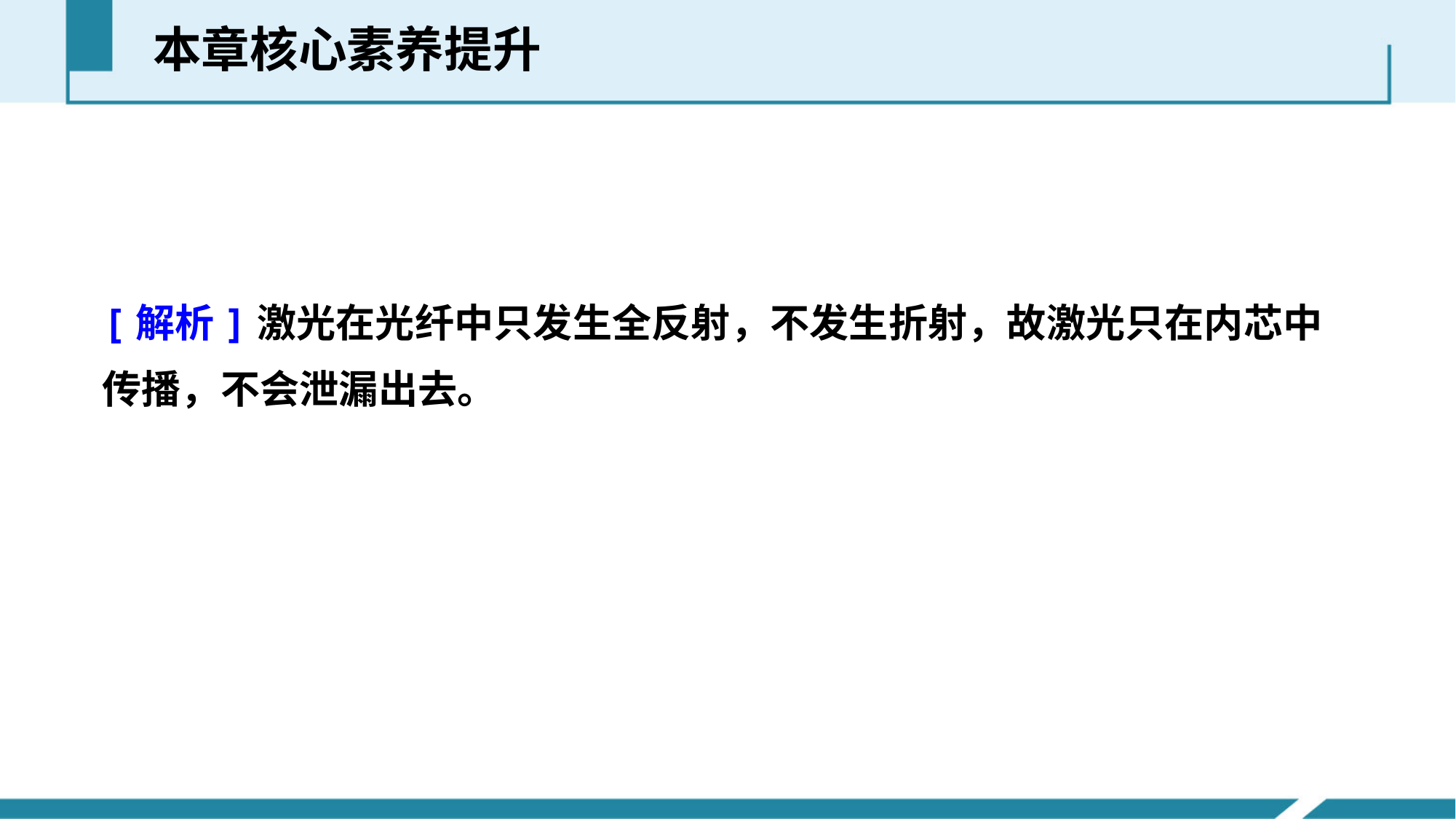

本章核心素养提升
[解析]激光在光纤中只发生全反射，不发生折射，故激光只在内芯中传播，不会泄漏出去。